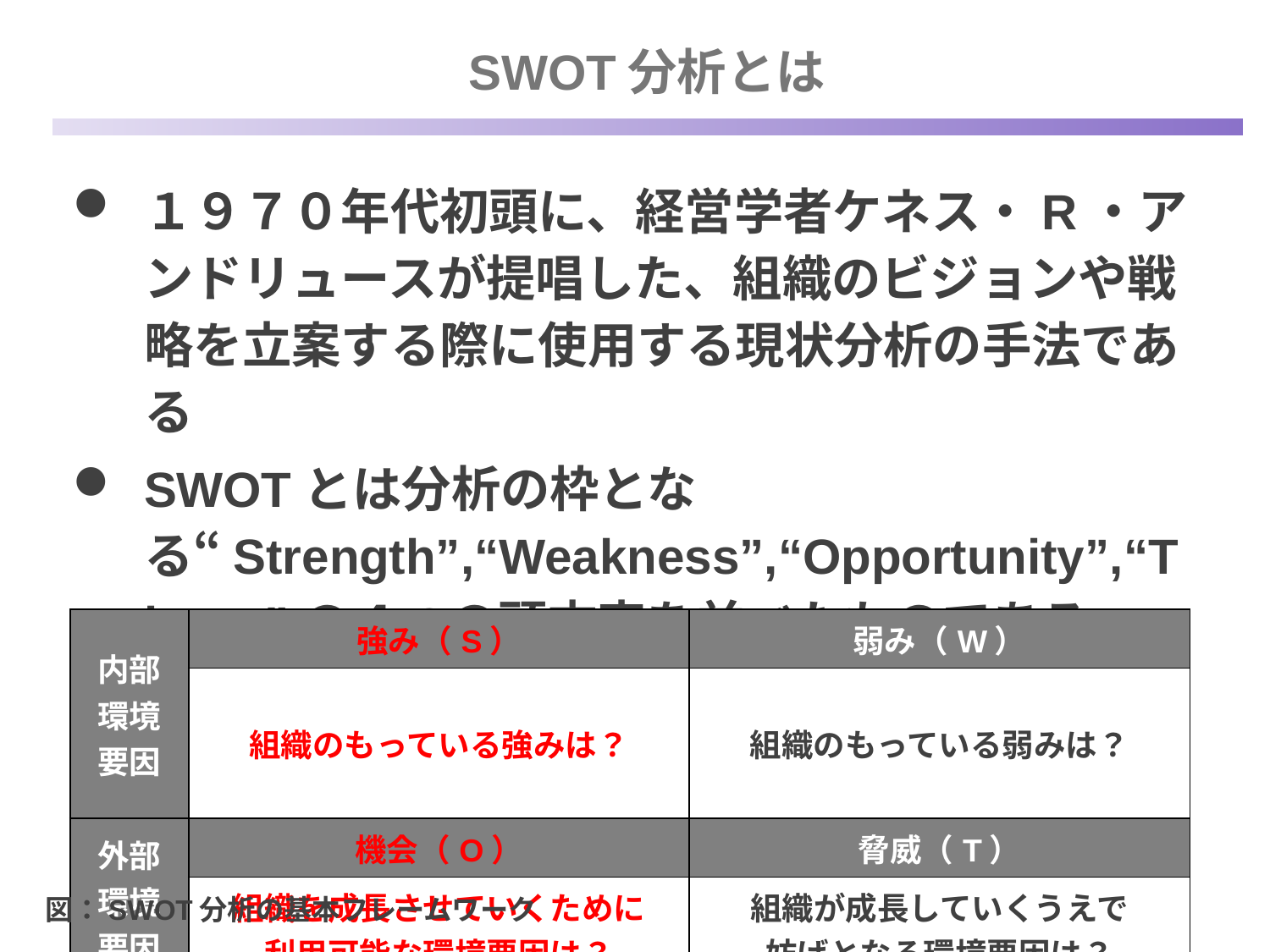

SWOT分析とは

１９７０年代初頭に、経営学者ケネス・R・アンドリュースが提唱した、組織のビジョンや戦略を立案する際に使用する現状分析の手法である
SWOTとは分析の枠となる“Strength”,“Weakness”,“Opportunity”,“Threat”の４つの頭文字を並べたものである

| 内部環境要因 | 強み（S） | 弱み（W） |
| --- | --- | --- |
|  | 組織のもっている強みは？ | 組織のもっている弱みは？ |
| 外部環境要因 | 機会（O） | 脅威（T） |
|  | 組織を成長させていくために 利用可能な環境要因は？ | 組織が成長していくうえで 妨げとなる環境要因は？ |
図：SWOT分析の基本フレームワーク